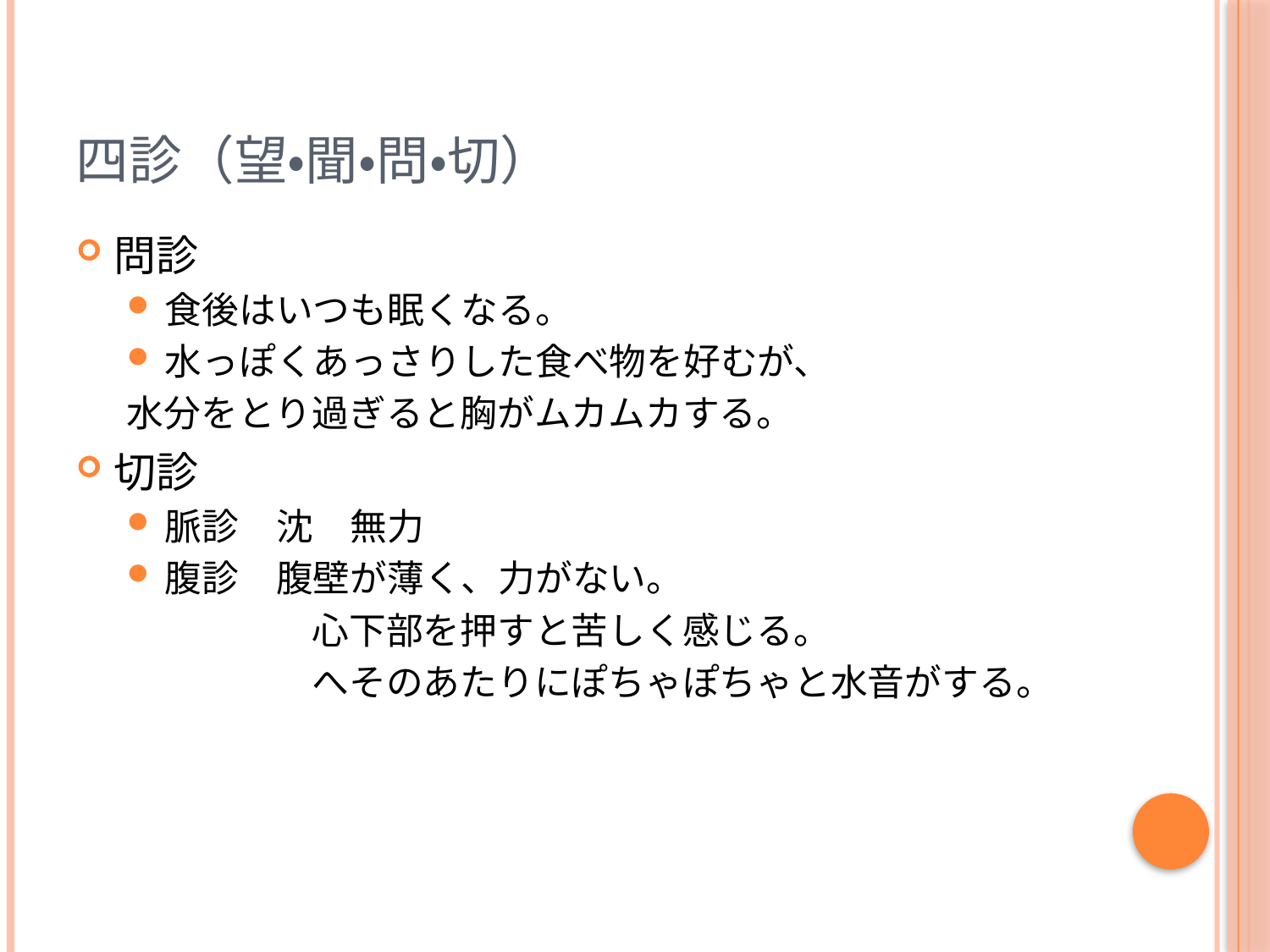

# 四診（望・聞・問・切）
問診
食後はいつも眠くなる。
水っぽくあっさりした食べ物を好むが、
水分をとり過ぎると胸がムカムカする。
切診
脈診　沈　無力
腹診　腹壁が薄く、力がない。
　　　　　心下部を押すと苦しく感じる。
　　　　　へそのあたりにぽちゃぽちゃと水音がする。